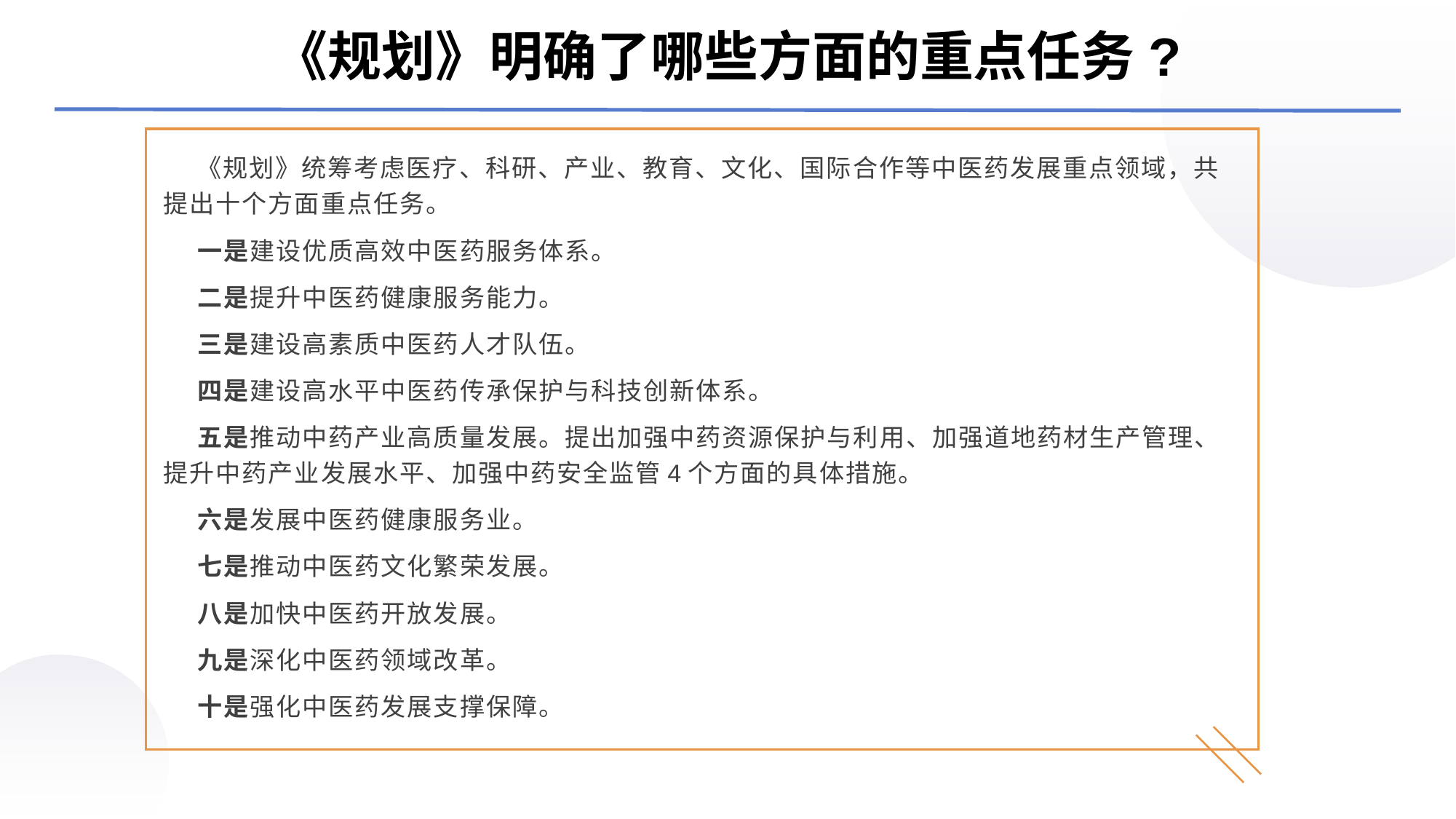

《规划》明确了哪些方面的重点任务?

    《规划》统筹考虑医疗、科研、产业、教育、文化、国际合作等中医药发展重点领域，共提出十个方面重点任务。
    一是建设优质高效中医药服务体系。
    二是提升中医药健康服务能力。
    三是建设高素质中医药人才队伍。
    四是建设高水平中医药传承保护与科技创新体系。
    五是推动中药产业高质量发展。提出加强中药资源保护与利用、加强道地药材生产管理、提升中药产业发展水平、加强中药安全监管4个方面的具体措施。
    六是发展中医药健康服务业。
    七是推动中医药文化繁荣发展。
    八是加快中医药开放发展。
    九是深化中医药领域改革。
    十是强化中医药发展支撑保障。